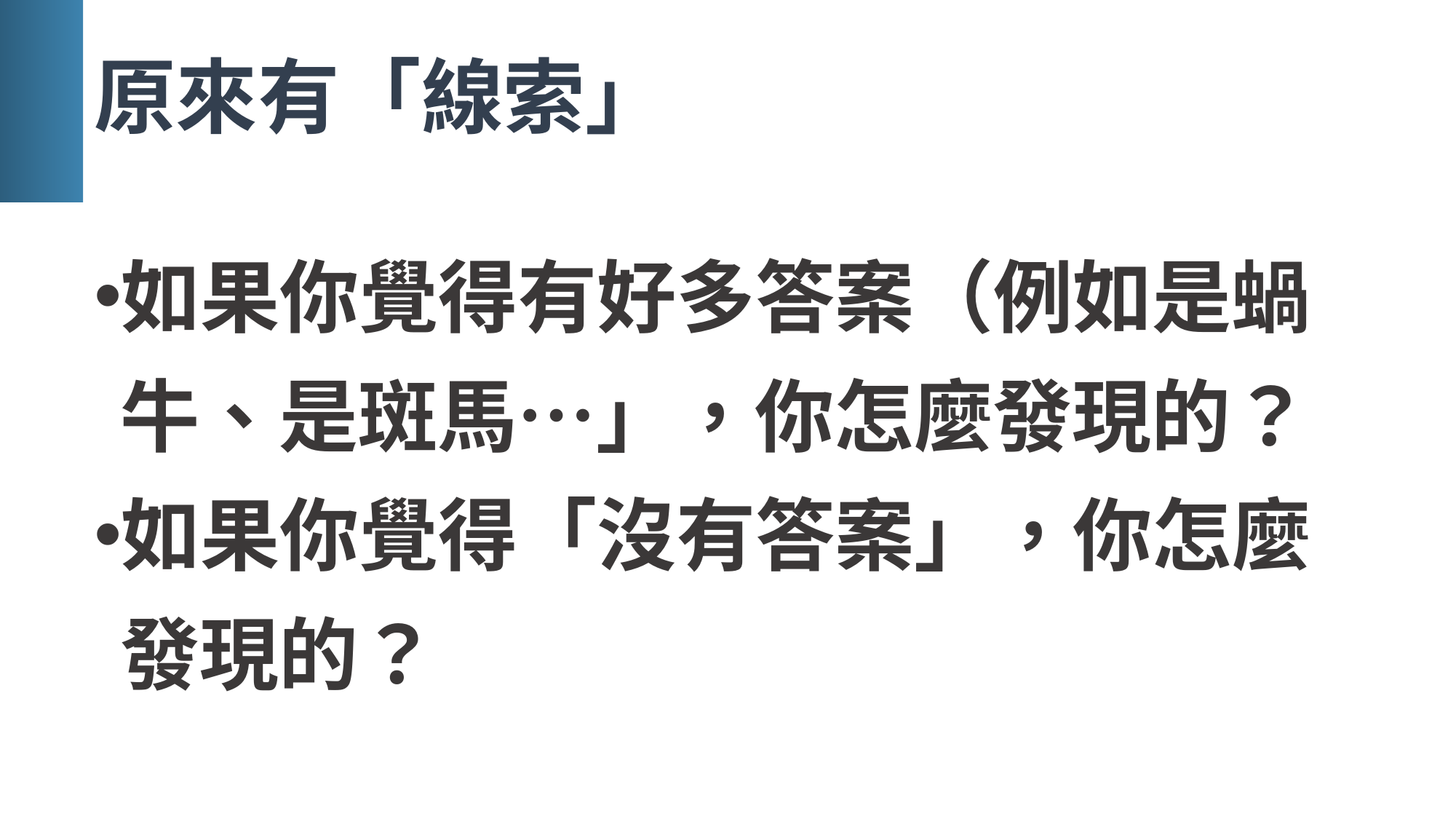

# 原來有「線索」
如果你覺得有好多答案（例如是蝸牛、是斑馬…」，你怎麼發現的？
如果你覺得「沒有答案」，你怎麼發現的？